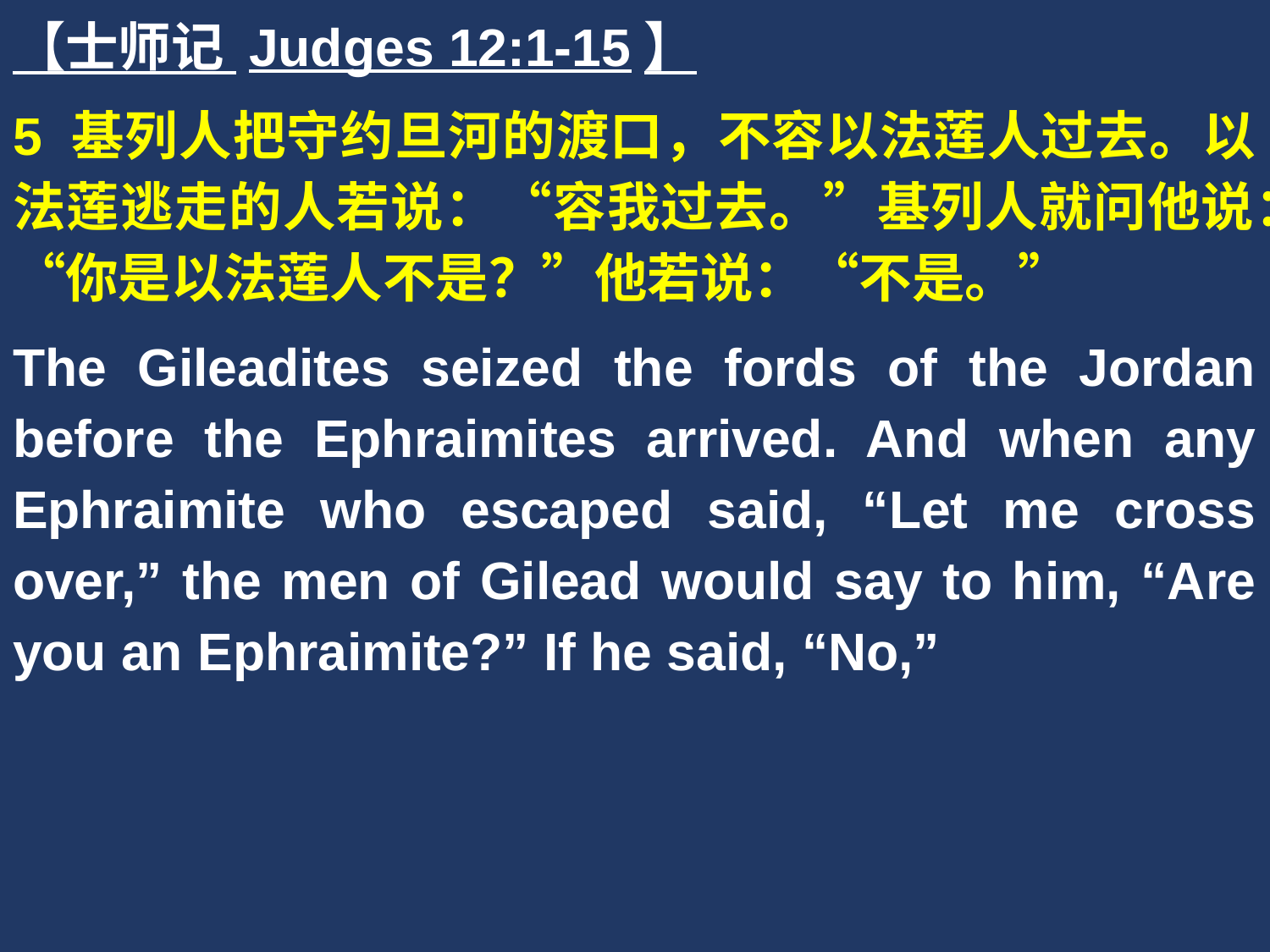

【士师记 Judges 12:1-15】
5 基列人把守约旦河的渡口，不容以法莲人过去。以法莲逃走的人若说：“容我过去。”基列人就问他说：“你是以法莲人不是？”他若说：“不是。”
The Gileadites seized the fords of the Jordan before the Ephraimites arrived. And when any Ephraimite who escaped said, “Let me cross over,” the men of Gilead would say to him, “Are you an Ephraimite?” If he said, “No,”